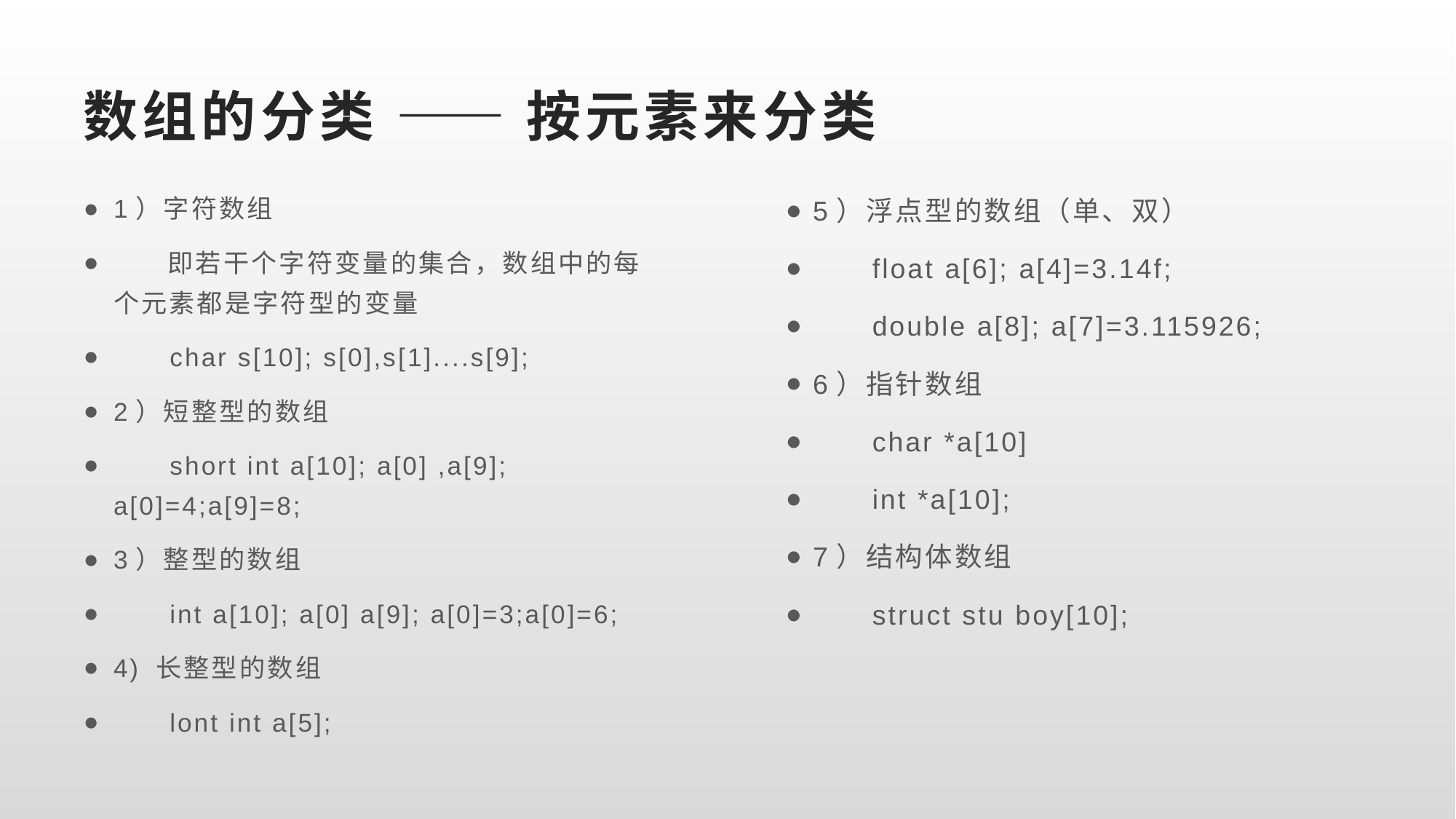

# 数组的分类 —— 按元素来分类
1）字符数组
      即若干个字符变量的集合，数组中的每个元素都是字符型的变量
      char s[10]; s[0],s[1]....s[9];
2）短整型的数组
      short int a[10]; a[0] ,a[9]; a[0]=4;a[9]=8;
3）整型的数组
      int a[10]; a[0] a[9]; a[0]=3;a[0]=6;
4) 长整型的数组
      lont int a[5];

5）浮点型的数组（单、双）
      float a[6]; a[4]=3.14f;
      double a[8]; a[7]=3.115926;
6）指针数组
      char *a[10]
      int *a[10];
7）结构体数组
      struct stu boy[10];